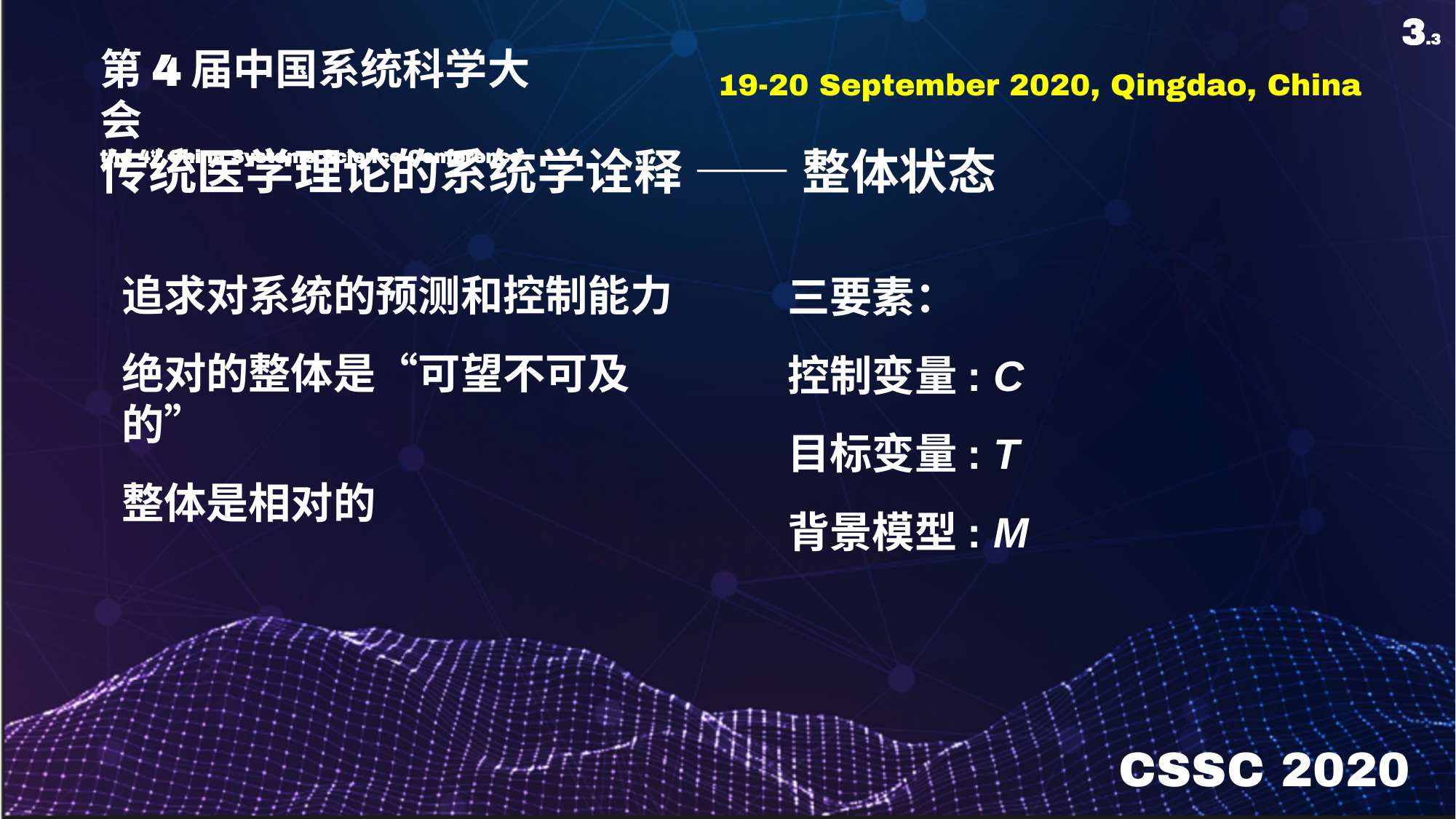

3.3
第4届中国系统科学大会
the 4th China Systems Science Conference
19-20 September 2020, Qingdao, China
传统医学理论的系统学诠释 —— 整体状态
追求对系统的预测和控制能力
绝对的整体是“可望不可及的”
整体是相对的
三要素：
控制变量: C
目标变量: T
背景模型: M
CSSC 2020